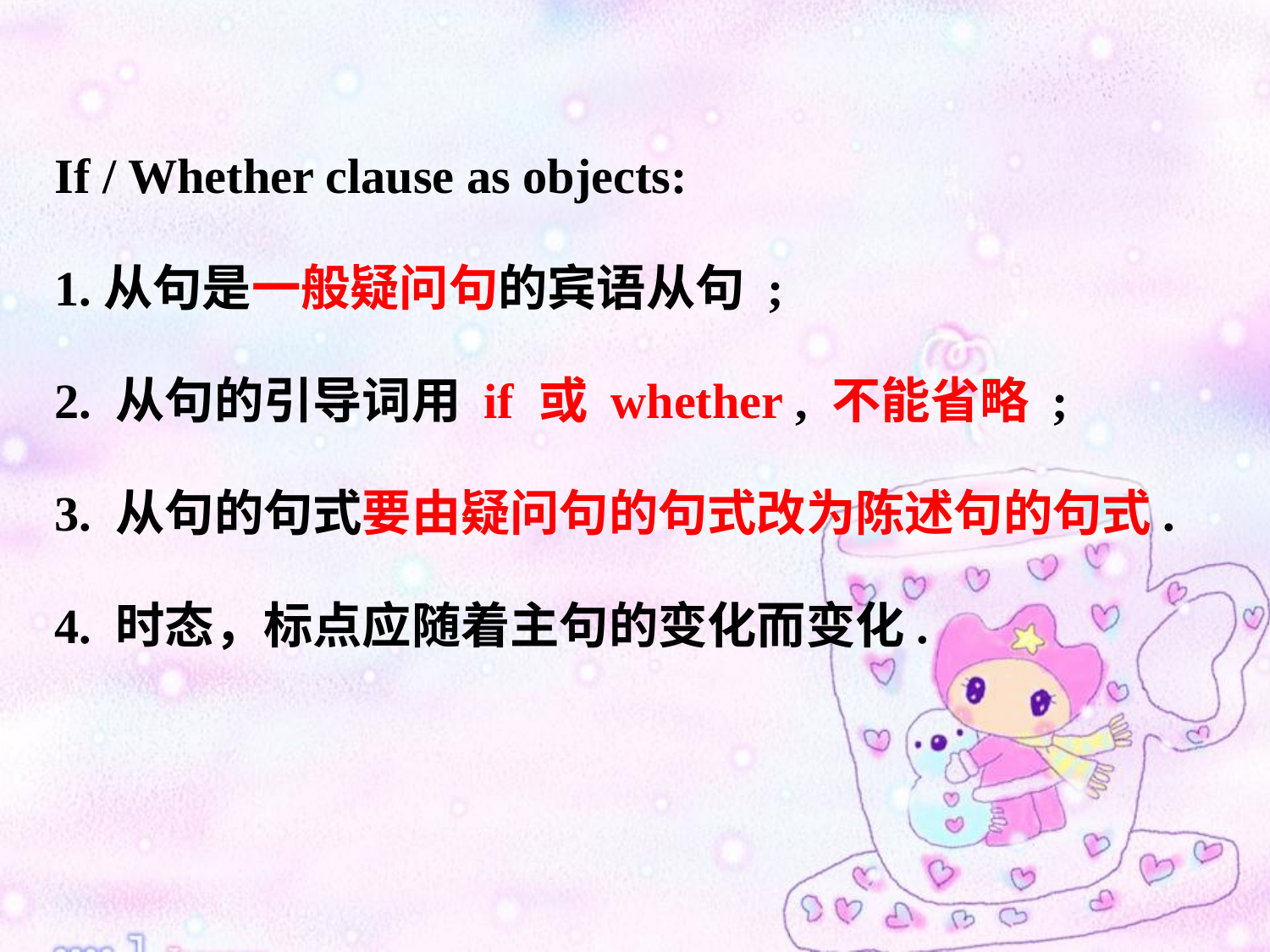

If / Whether clause as objects:
1.从句是一般疑问句的宾语从句 ;
2. 从句的引导词用 if 或 whether , 不能省略 ;
3. 从句的句式要由疑问句的句式改为陈述句的句式.
4. 时态，标点应随着主句的变化而变化.